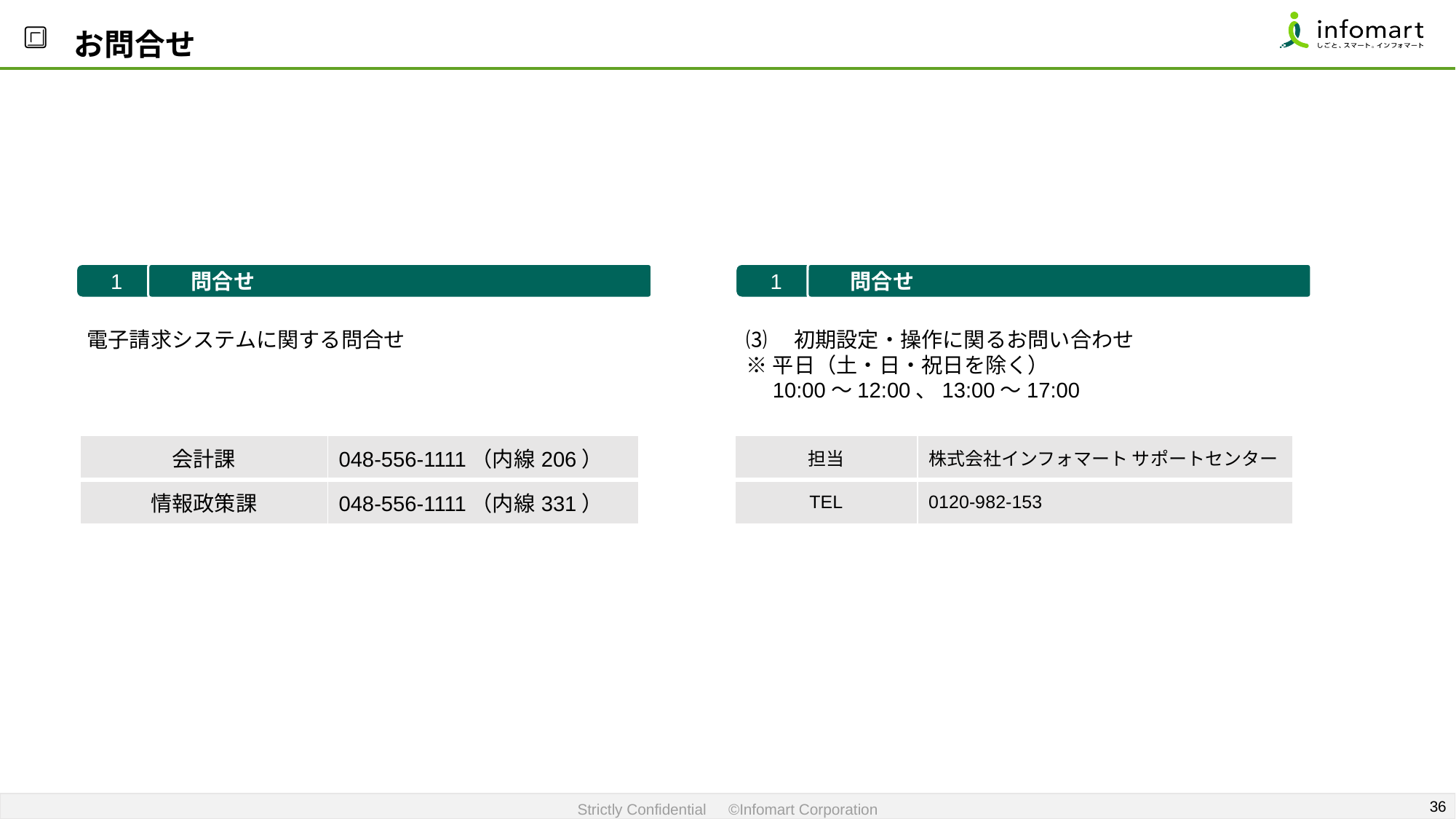

お問合せ
 　問合せ
1
 　問合せ
1
電子請求システムに関する問合せ

⑶　初期設定・操作に関るお問い合わせ
※平日（土・日・祝日を除く）
　10:00～12:00、13:00～17:00
| 会計課 | 048-556-1111（内線206） |
| --- | --- |
| 情報政策課 | 048-556-1111（内線331） |
| 担当 | 株式会社インフォマート サポートセンター |
| --- | --- |
| TEL | 0120-982-153 |